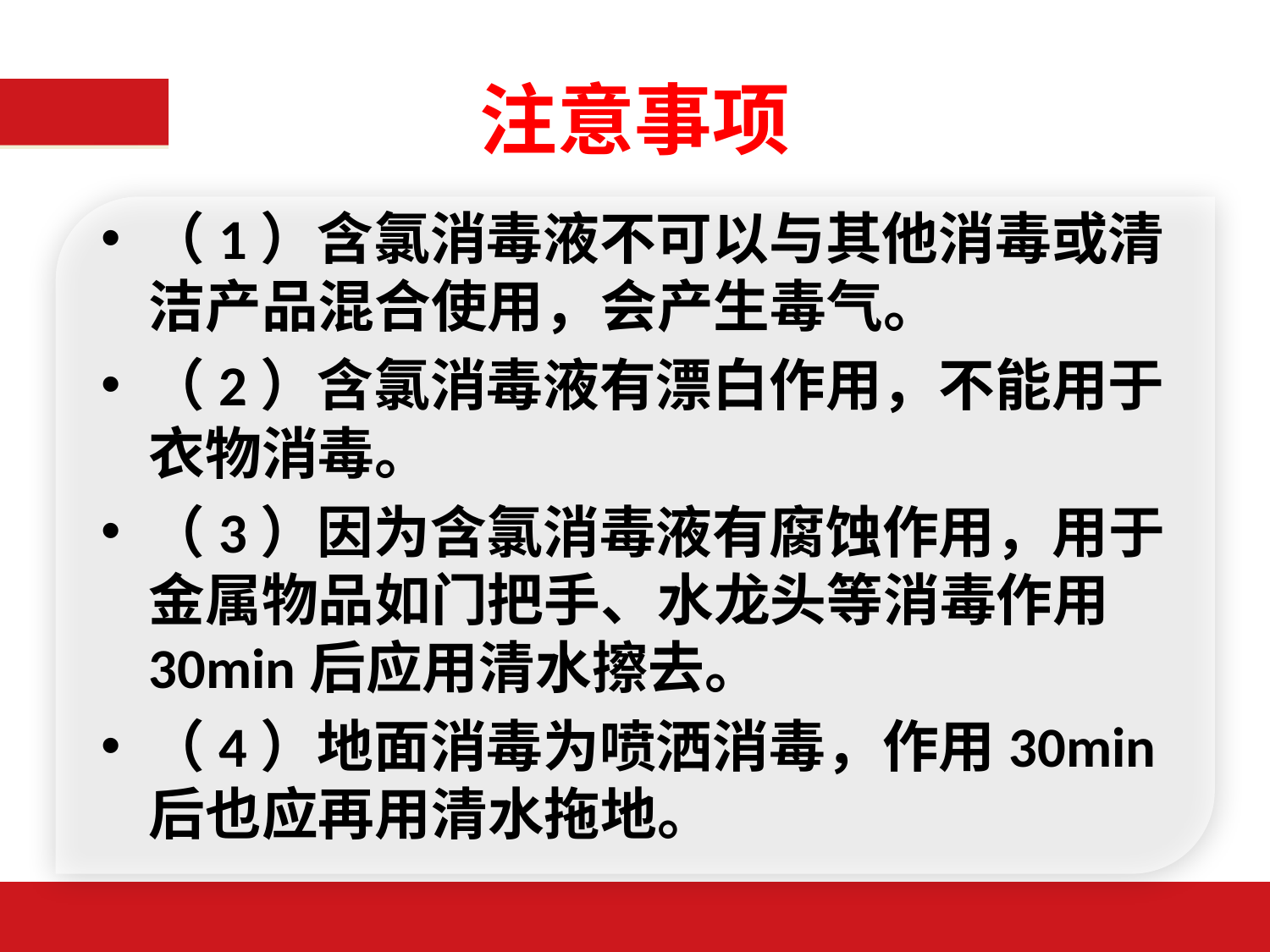

# 注意事项

（1）含氯消毒液不可以与其他消毒或清洁产品混合使用，会产生毒气。
（2）含氯消毒液有漂白作用，不能用于衣物消毒。
（3）因为含氯消毒液有腐蚀作用，用于金属物品如门把手、水龙头等消毒作用30min后应用清水擦去。
（4）地面消毒为喷洒消毒，作用30min后也应再用清水拖地。